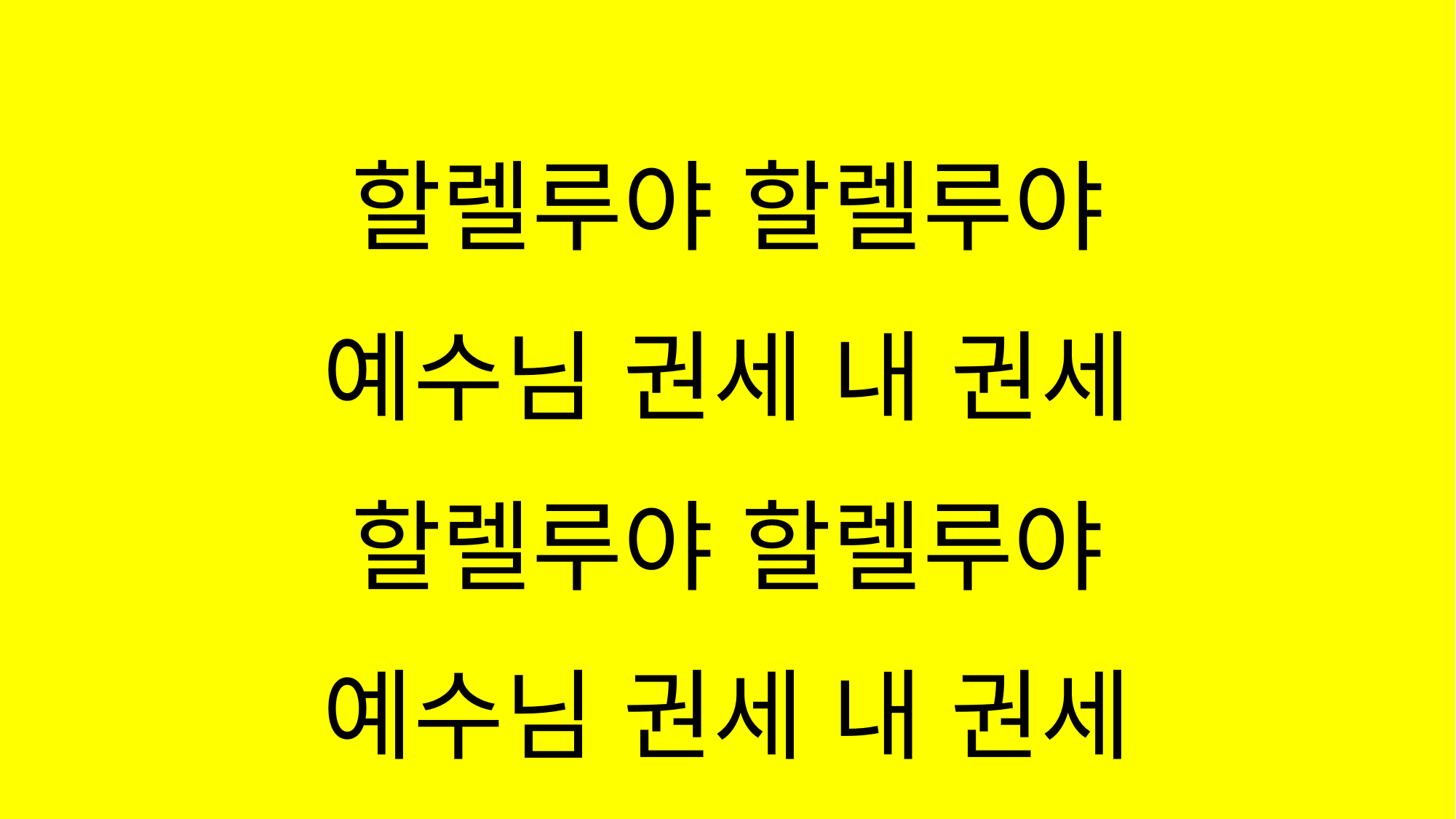

#
할렐루야 할렐루야

예수님 권세 내 권세

할렐루야 할렐루야

예수님 권세 내 권세